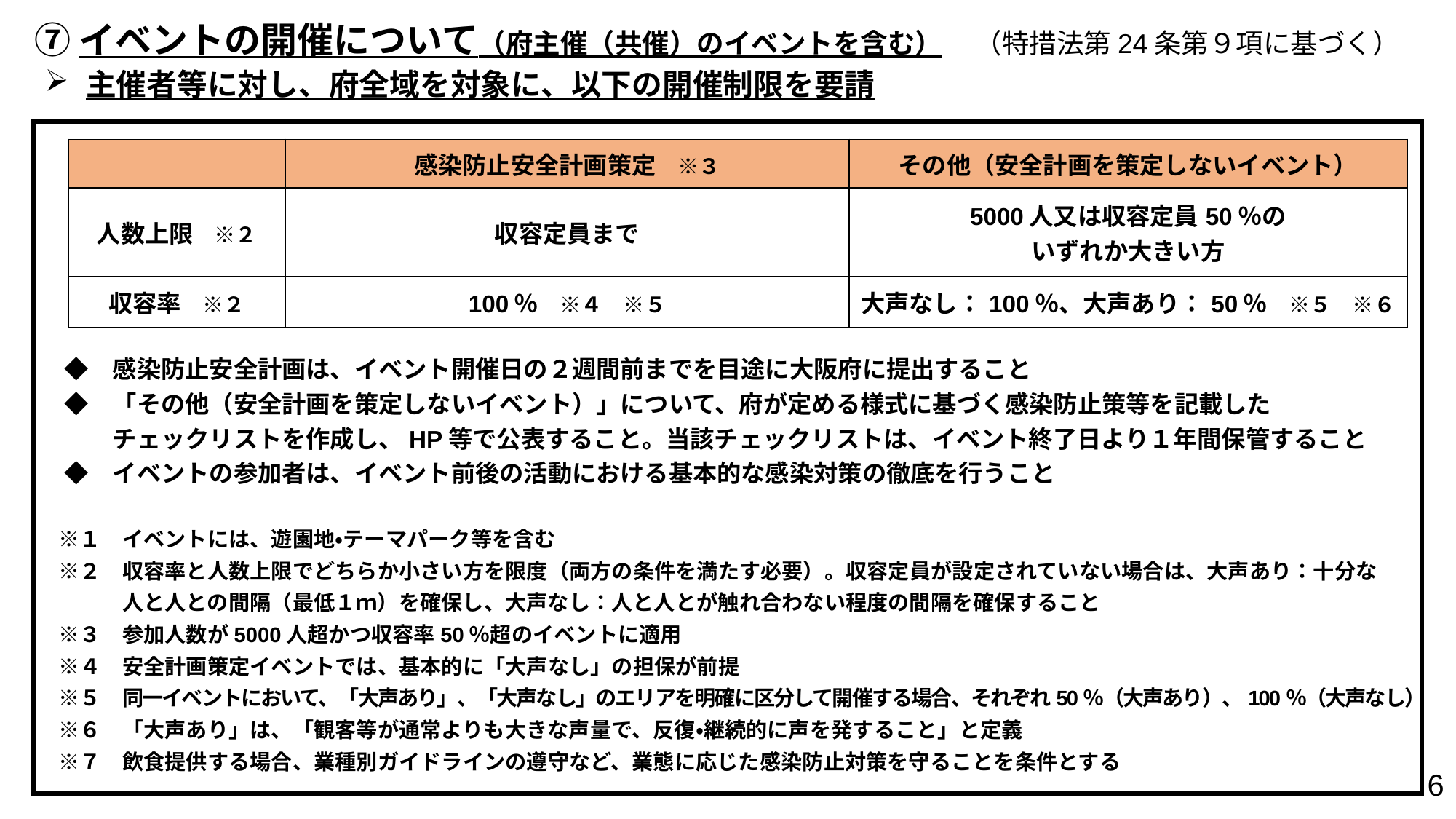

⑦イベントの開催について（府主催（共催）のイベントを含む）
（特措法第24条第９項に基づく）
主催者等に対し、府全域を対象に、以下の開催制限を要請

|  | 感染防止安全計画策定　※３ | その他（安全計画を策定しないイベント） |
| --- | --- | --- |
| 人数上限　※２ | 収容定員まで | 5000人又は収容定員50％の いずれか大きい方 |
| 収容率　※２ | 100％　※４　※５ | 大声なし：100％、大声あり：50％　※５　※６ |
　　◆　感染防止安全計画は、イベント開催日の２週間前までを目途に大阪府に提出すること
　　◆　「その他（安全計画を策定しないイベント）」について、府が定める様式に基づく感染防止策等を記載した
　　　　チェックリストを作成し、HP等で公表すること。当該チェックリストは、イベント終了日より１年間保管すること
　　◆　イベントの参加者は、イベント前後の活動における基本的な感染対策の徹底を行うこと

　　※１　イベントには、遊園地・テーマパーク等を含む
　　※２　収容率と人数上限でどちらか小さい方を限度（両方の条件を満たす必要）。収容定員が設定されていない場合は、大声あり：十分な
　　　　　人と人との間隔（最低１ｍ）を確保し、大声なし：人と人とが触れ合わない程度の間隔を確保すること
　　※３　参加人数が5000人超かつ収容率50％超のイベントに適用
　　※４　安全計画策定イベントでは、基本的に「大声なし」の担保が前提
　　※５　同一イベントにおいて、「大声あり」、「大声なし」のエリアを明確に区分して開催する場合、それぞれ50％（大声あり）、100％（大声なし）
　　※６　「大声あり」は、「観客等が通常よりも大きな声量で、反復・継続的に声を発すること」と定義
　　※７　飲食提供する場合、業種別ガイドラインの遵守など、業態に応じた感染防止対策を守ることを条件とする
6